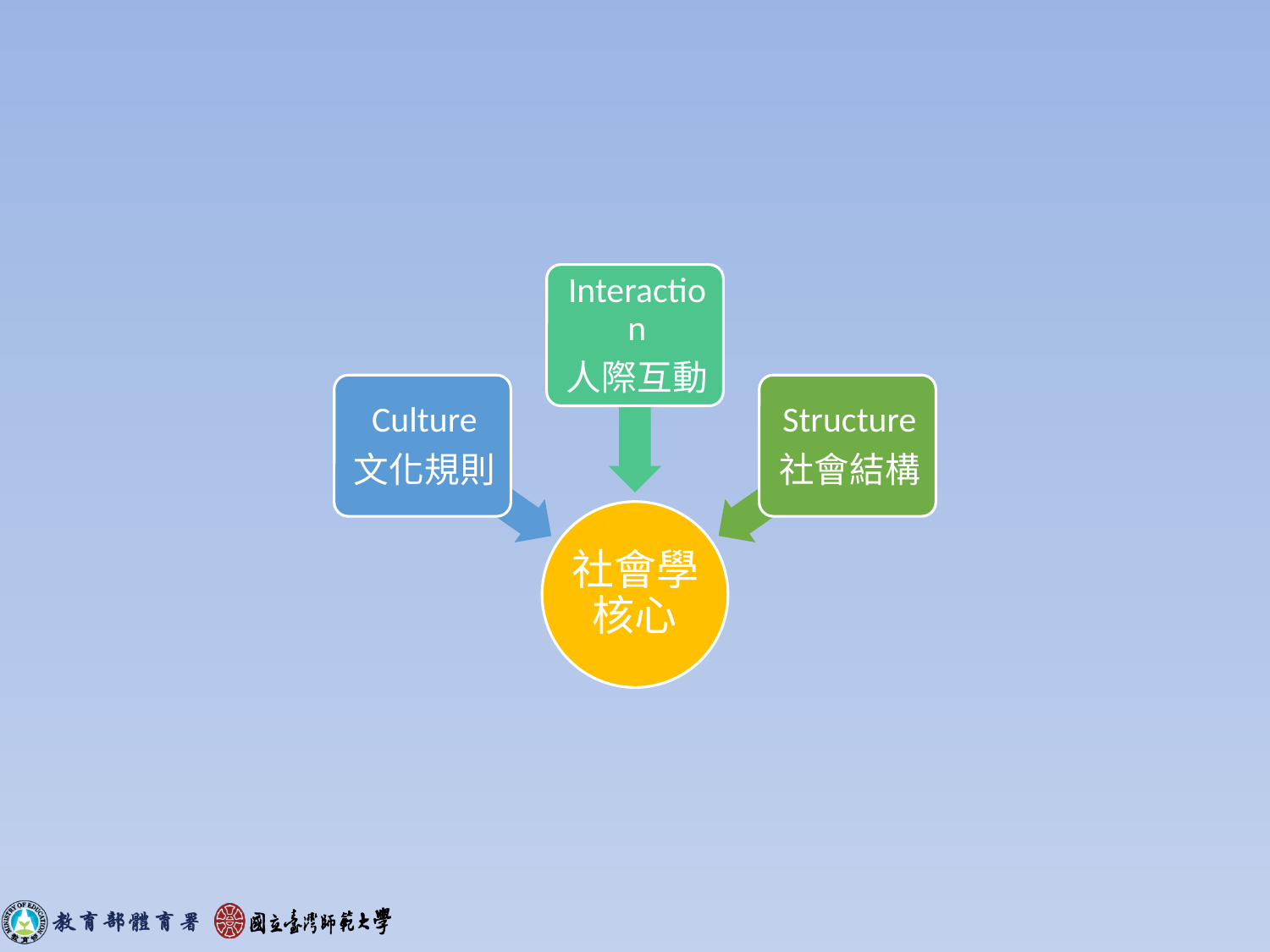

#
社會學核心
Culture
文化規則
Interaction
人際互動
Structure
社會結構